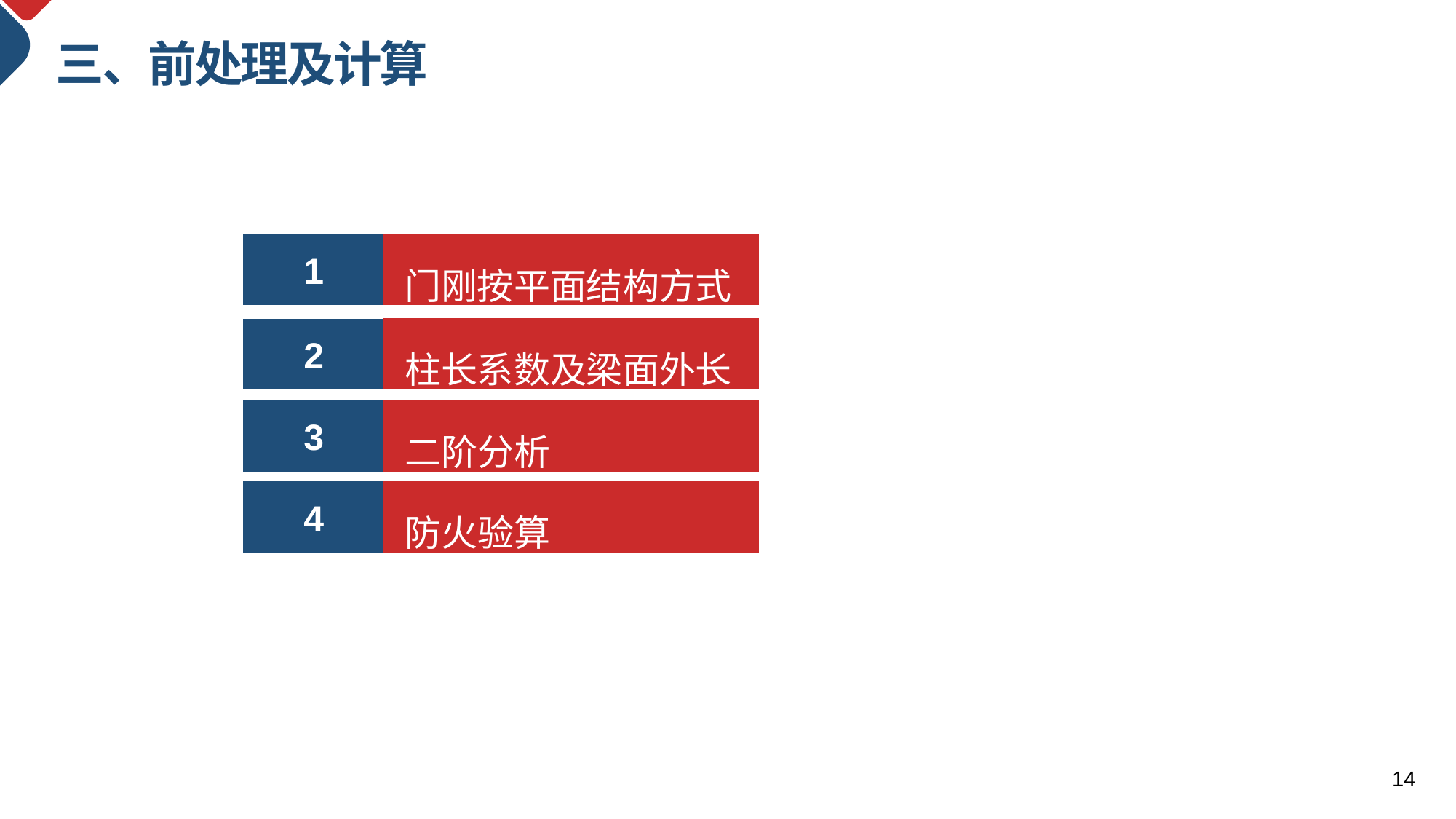

三、前处理及计算

1
门刚按平面结构方式计算

2
柱长系数及梁面外长

3
二阶分析

4
防火验算